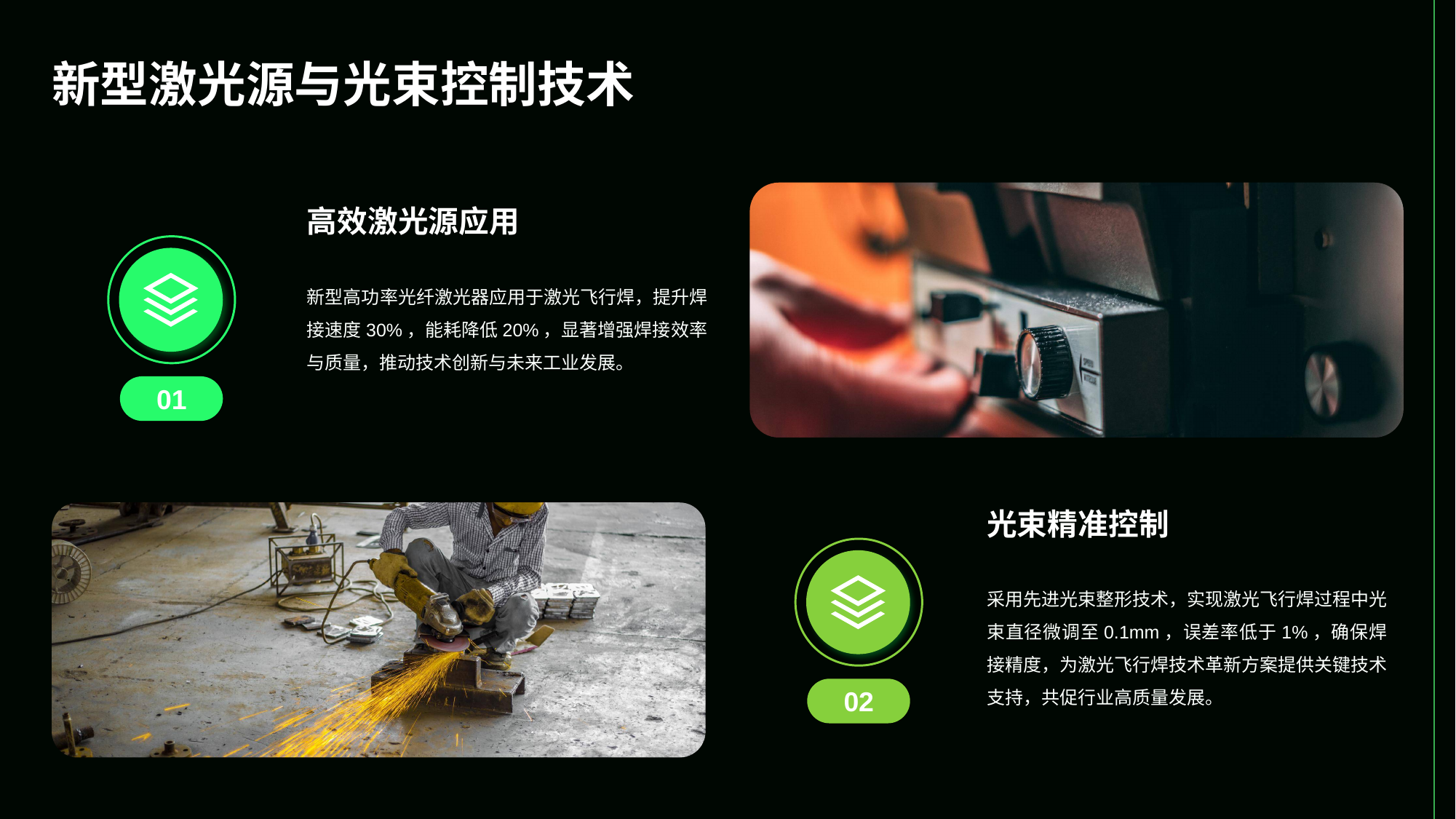

新型激光源与光束控制技术

高效激光源应用

新型高功率光纤激光器应用于激光飞行焊，提升焊接速度30%，能耗降低20%，显著增强焊接效率与质量，推动技术创新与未来工业发展。

01
光束精准控制

采用先进光束整形技术，实现激光飞行焊过程中光束直径微调至0.1mm，误差率低于1%，确保焊接精度，为激光飞行焊技术革新方案提供关键技术支持，共促行业高质量发展。

02